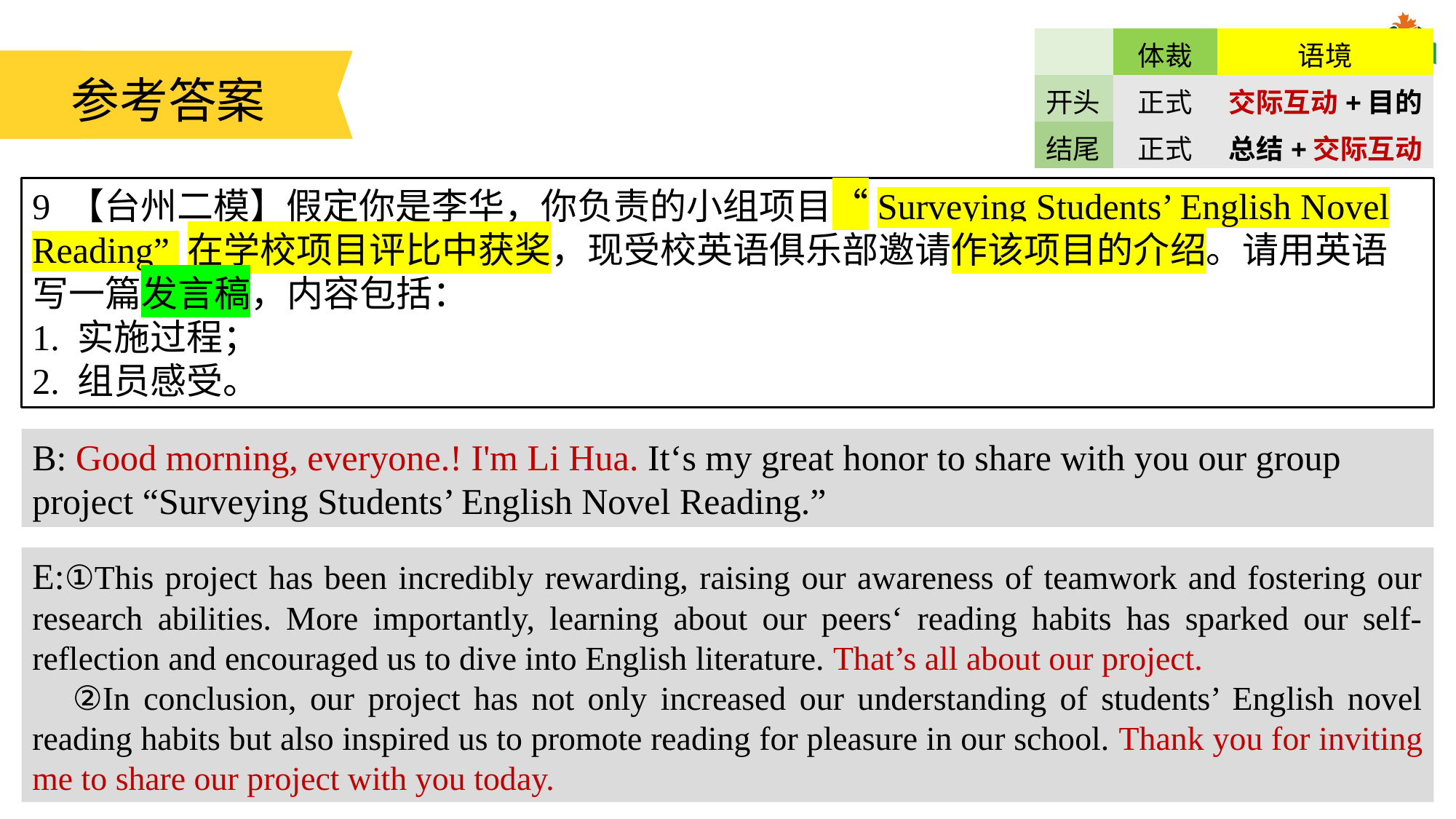

|  | 体裁 | 语境 |
| --- | --- | --- |
| 开头 | 正式 | 交际互动+目的 |
| 结尾 | 正式 | 总结+交际互动 |
参考答案
9 【台州二模】假定你是李华，你负责的小组项目“Surveying Students’ English Novel Reading” 在学校项目评比中获奖，现受校英语俱乐部邀请作该项目的介绍。请用英语写一篇发言稿，内容包括：
1. 实施过程；
2. 组员感受。
B: Good morning, everyone.! I'm Li Hua. It‘s my great honor to share with you our group project “Surveying Students’ English Novel Reading.”
E:①This project has been incredibly rewarding, raising our awareness of teamwork and fostering our research abilities. More importantly, learning about our peers‘ reading habits has sparked our self-reflection and encouraged us to dive into English literature. That’s all about our project.
   ②In conclusion, our project has not only increased our understanding of students’ English novel reading habits but also inspired us to promote reading for pleasure in our school. Thank you for inviting me to share our project with you today.